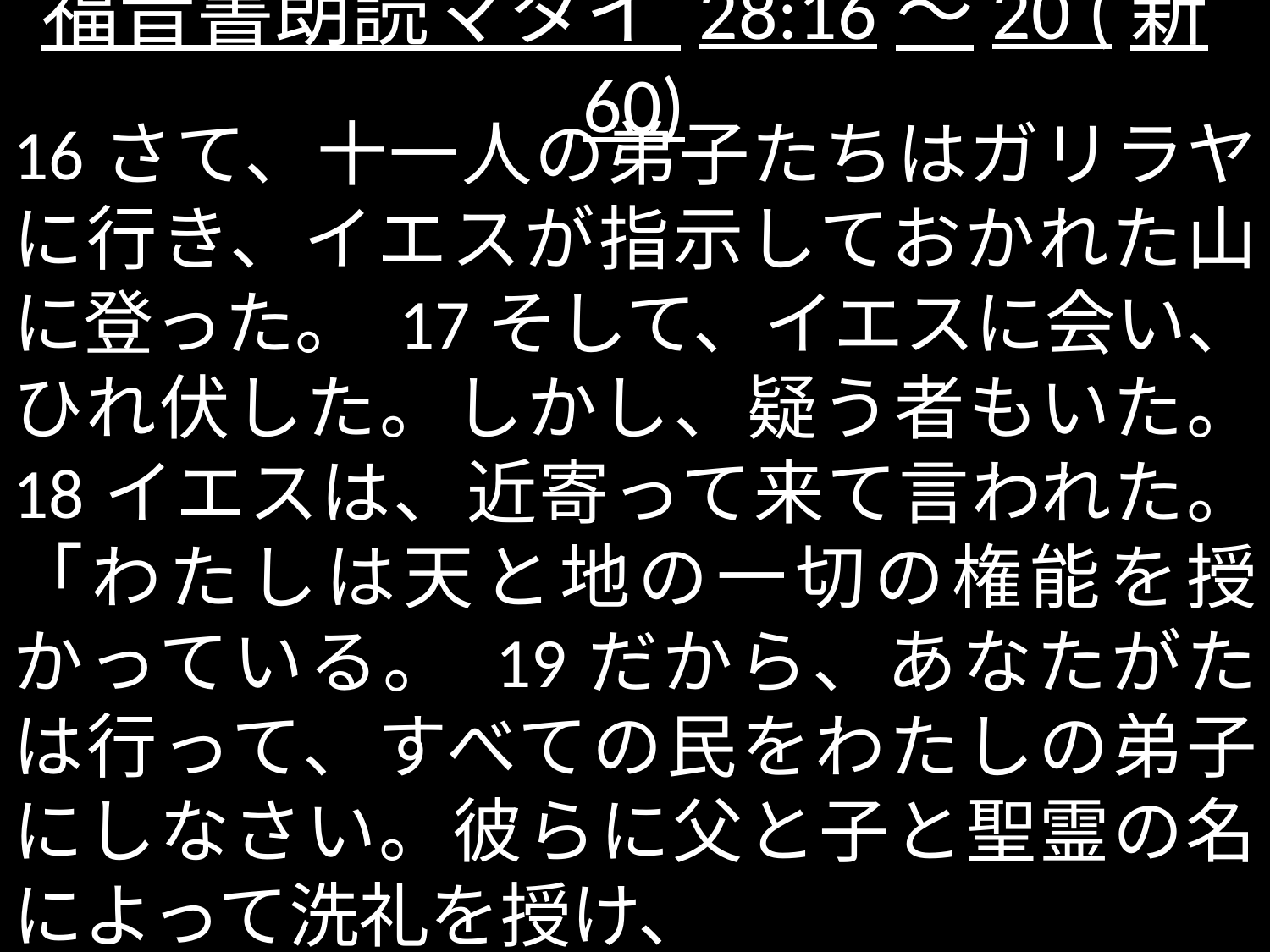

# 福音書朗読マタイ 28:16～20 (新60)
16さて、十一人の弟子たちはガリラヤに行き、イエスが指示しておかれた山に登った。 17そして、イエスに会い、ひれ伏した。しかし、疑う者もいた。 18イエスは、近寄って来て言われた。「わたしは天と地の一切の権能を授かっている。 19だから、あなたがたは行って、すべての民をわたしの弟子にしなさい。彼らに父と子と聖霊の名によって洗礼を授け、